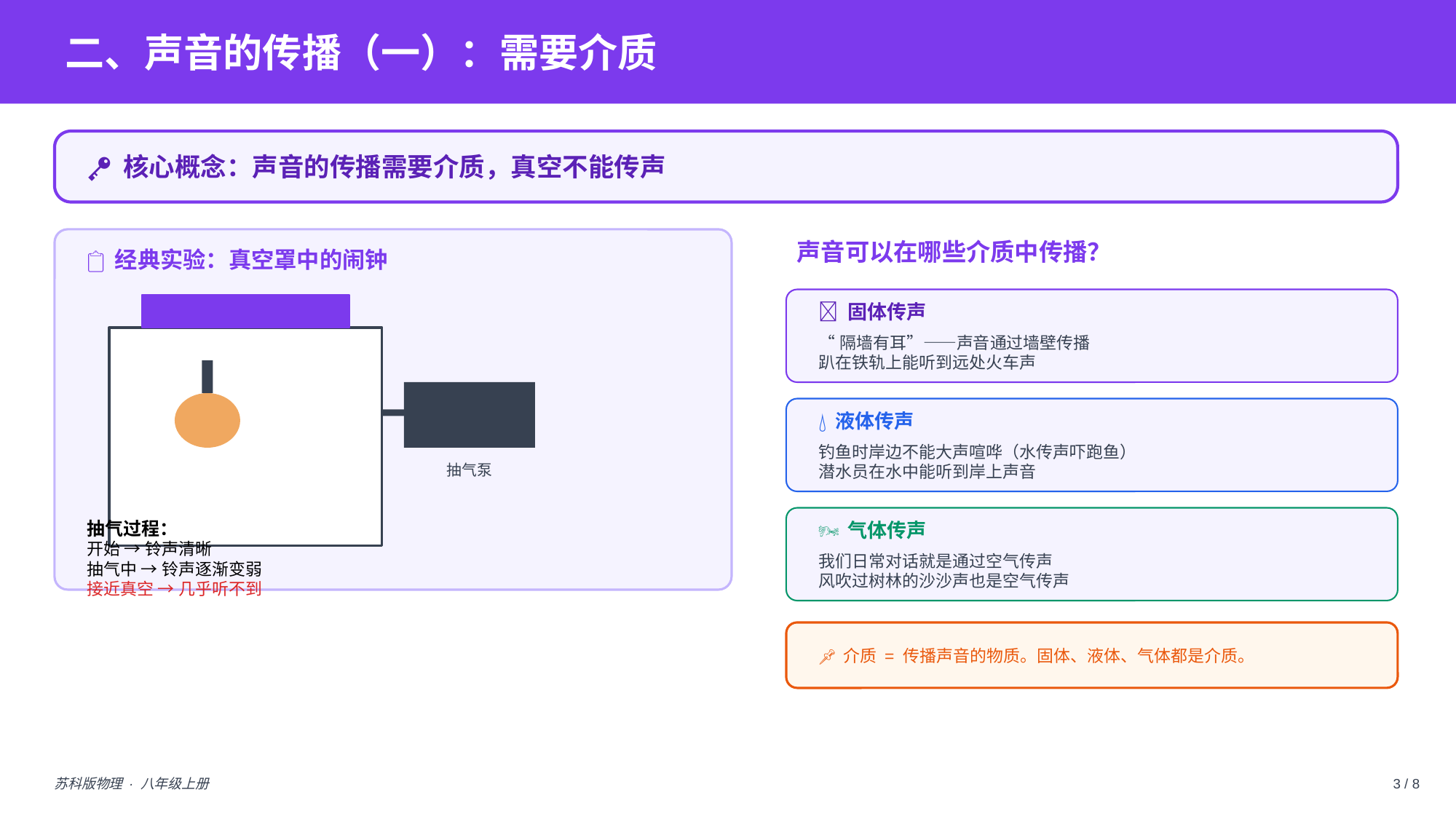

二、声音的传播（一）：需要介质

🔑 核心概念：声音的传播需要介质，真空不能传声

声音可以在哪些介质中传播？
📋 经典实验：真空罩中的闹钟

🧱 固体传声

“隔墙有耳”——声音通过墙壁传播
趴在铁轨上能听到远处火车声

💧 液体传声

钓鱼时岸边不能大声喧哗（水传声吓跑鱼）
潜水员在水中能听到岸上声音
抽气泵

🌬️ 气体传声
我们日常对话就是通过空气传声
风吹过树林的沙沙声也是空气传声
抽气过程：
开始 → 铃声清晰
抽气中 → 铃声逐渐变弱
接近真空 → 几乎听不到

📌 介质 = 传播声音的物质。固体、液体、气体都是介质。
苏科版物理 · 八年级上册
3 / 8